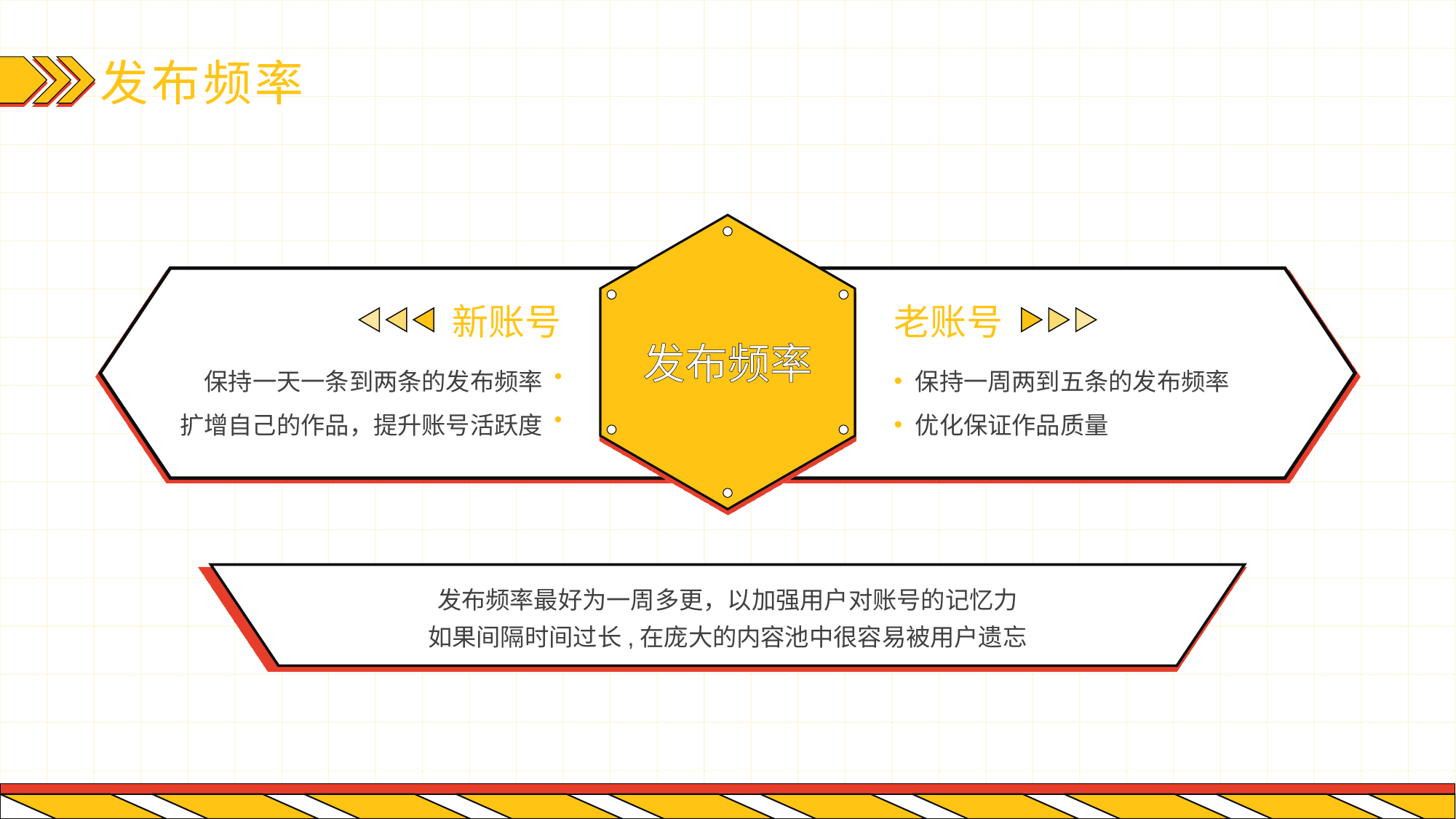

# 发布频率

新账号

老账号

发布频率
保持一天一条到两条的发布频率
扩增自己的作品，提升账号活跃度

保持一周两到五条的发布频率
优化保证作品质量

发布频率最好为一周多更，以加强用户对账号的记忆力
如果间隔时间过长,在庞大的内容池中很容易被用户遗忘